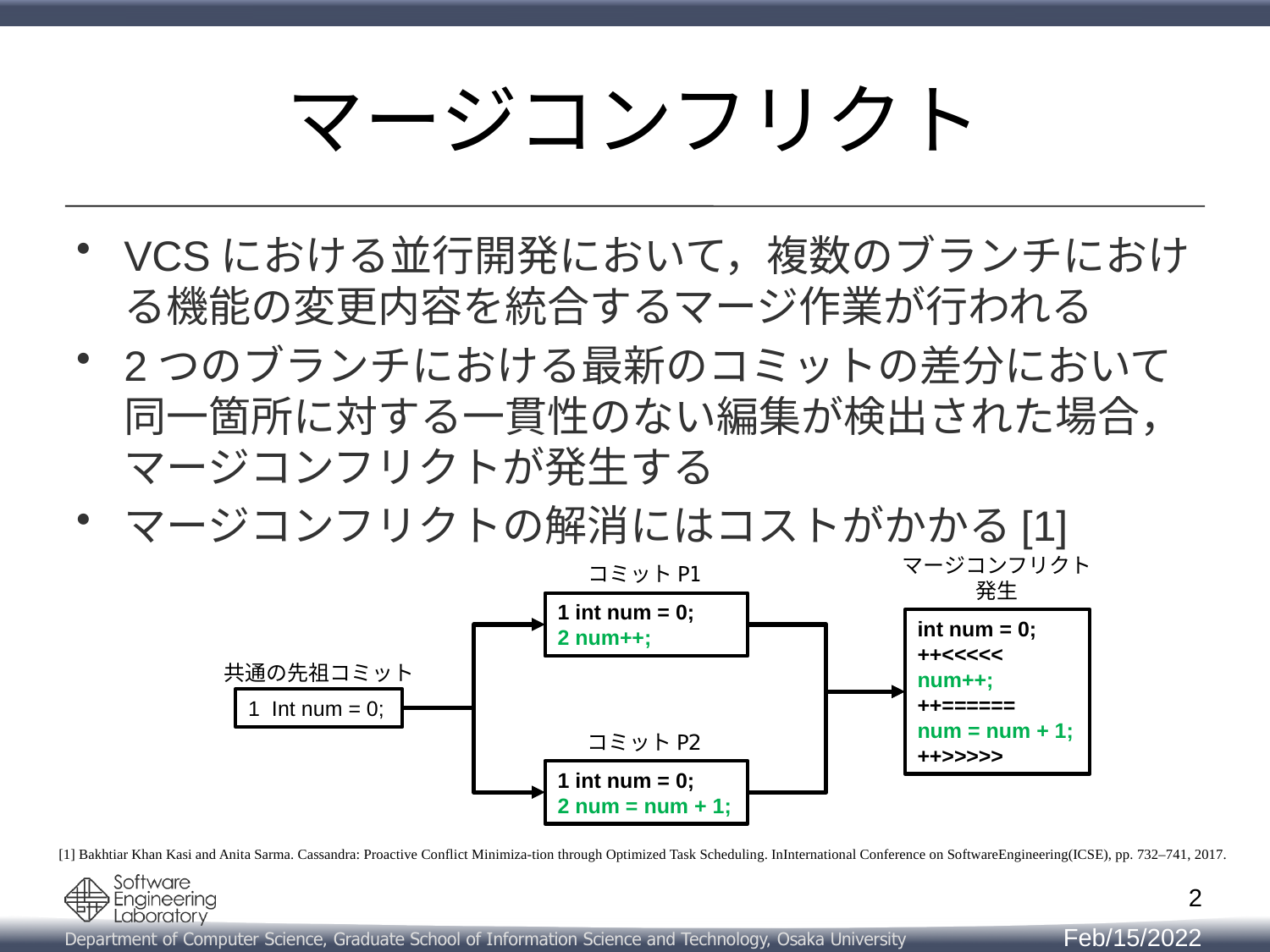

# マージコンフリクト
VCSにおける並行開発において，複数のブランチにおける機能の変更内容を統合するマージ作業が行われる
2つのブランチにおける最新のコミットの差分において同一箇所に対する一貫性のない編集が検出された場合，マージコンフリクトが発生する
マージコンフリクトの解消にはコストがかかる[1]

マージコンフリクト
発生
コミットP1
1 int num = 0;
2 num++;
int num = 0;
++<<<<<
num++;
++======
num = num + 1;
++>>>>>
共通の先祖コミット
1  Int num = 0;
コミットP2
1 int num = 0;
2 num = num + 1;
[1] Bakhtiar Khan Kasi and Anita Sarma. Cassandra: Proactive Conflict Minimiza-tion through Optimized Task Scheduling. InInternational Conference on SoftwareEngineering(ICSE), pp. 732–741, 2017.
2
Feb/15/2022